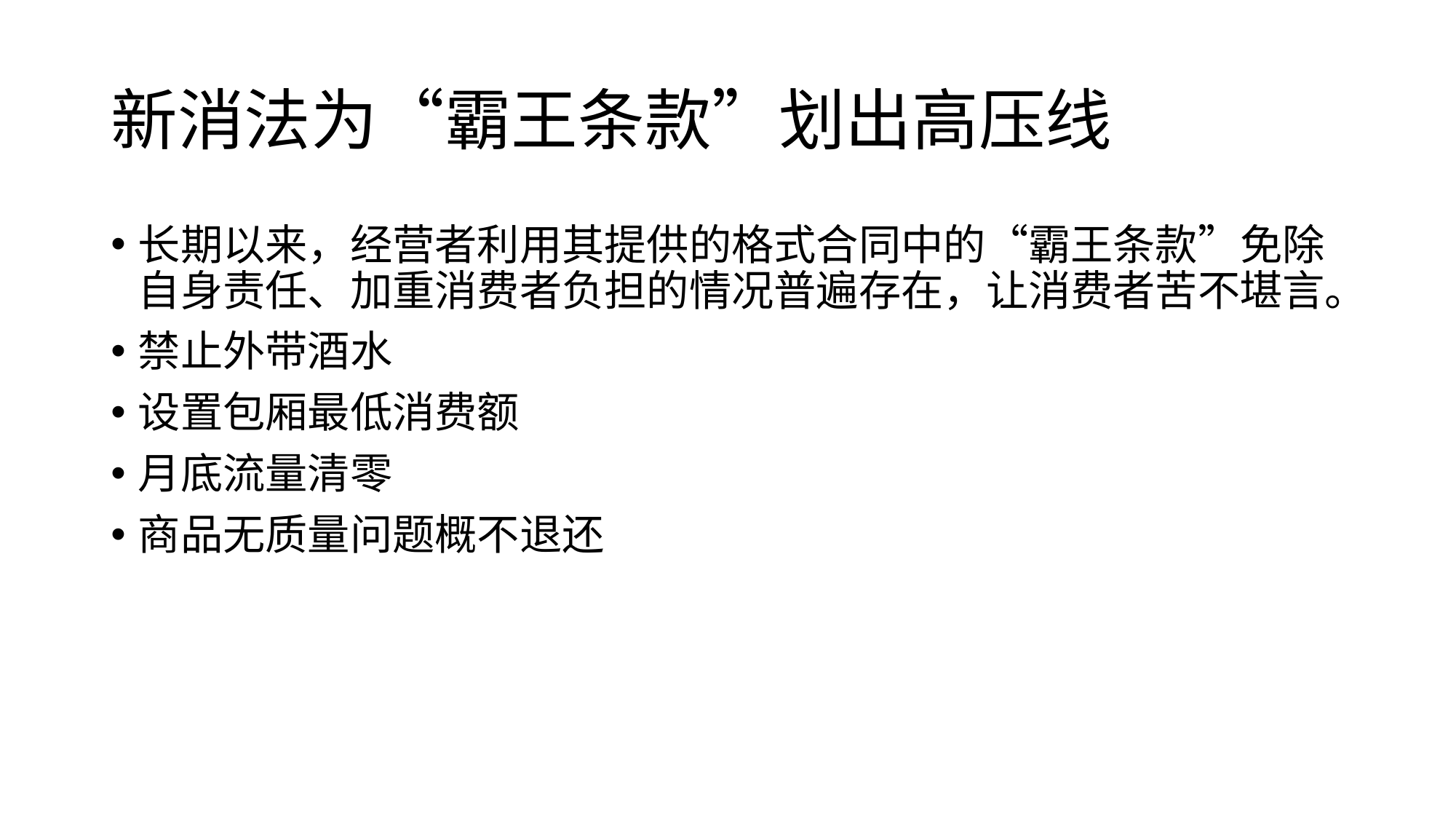

# 新消法为“霸王条款”划出高压线
长期以来，经营者利用其提供的格式合同中的“霸王条款”免除自身责任、加重消费者负担的情况普遍存在，让消费者苦不堪言。
禁止外带酒水
设置包厢最低消费额
月底流量清零
商品无质量问题概不退还